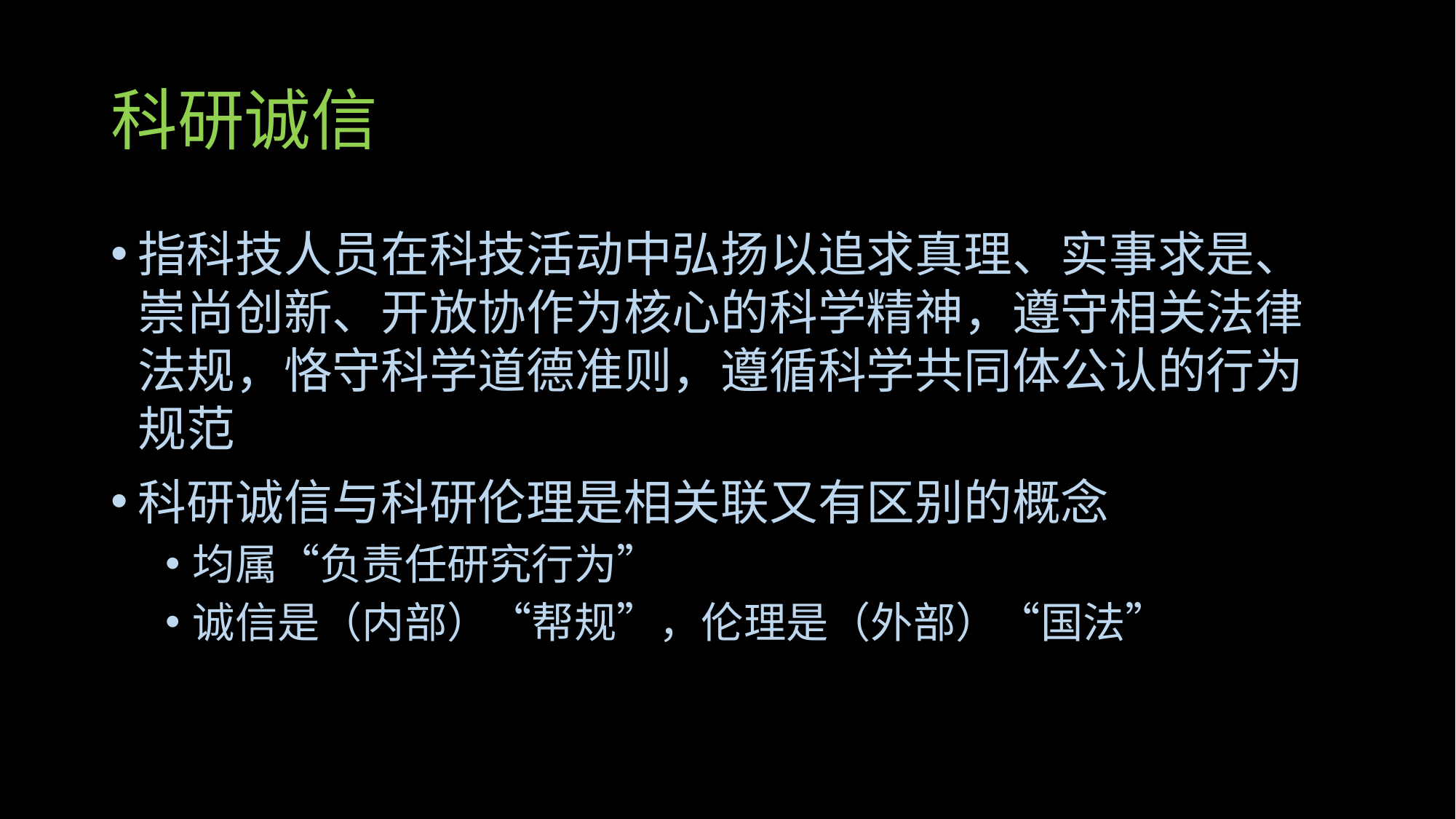

# 科研诚信
指科技人员在科技活动中弘扬以追求真理、实事求是、崇尚创新、开放协作为核心的科学精神，遵守相关法律法规，恪守科学道德准则，遵循科学共同体公认的行为规范
科研诚信与科研伦理是相关联又有区别的概念
均属“负责任研究行为”
诚信是（内部）“帮规”，伦理是（外部）“国法”